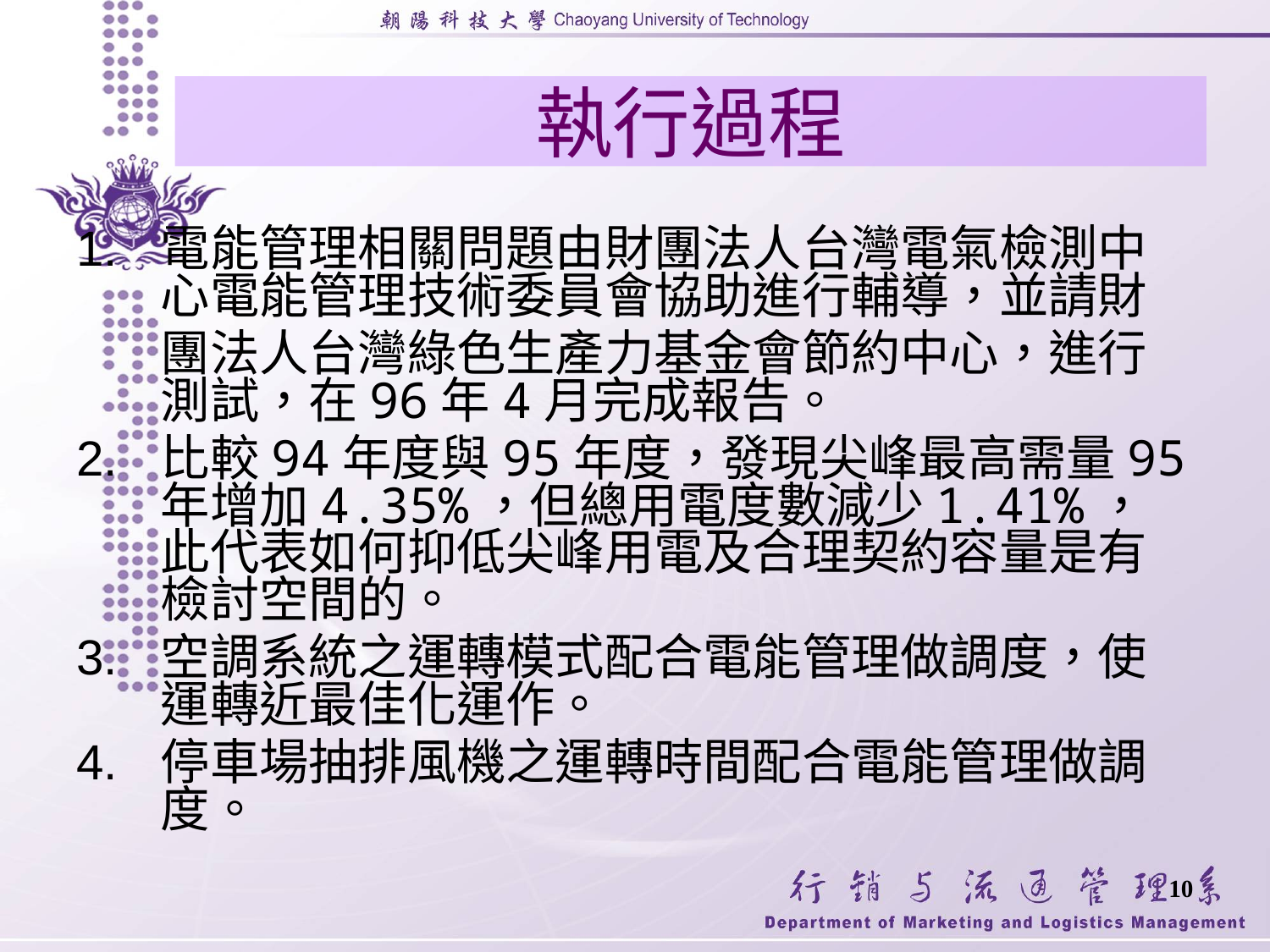

# 執行過程
電能管理相關問題由財團法人台灣電氣檢測中心電能管理技術委員會協助進行輔導，並請財
	團法人台灣綠色生產力基金會節約中心，進行測試，在96年4月完成報告。
比較94年度與95年度，發現尖峰最高需量95年增加4.35%，但總用電度數減少1.41%，此代表如何抑低尖峰用電及合理契約容量是有檢討空間的。
空調系統之運轉模式配合電能管理做調度，使運轉近最佳化運作。
停車場抽排風機之運轉時間配合電能管理做調度。
10